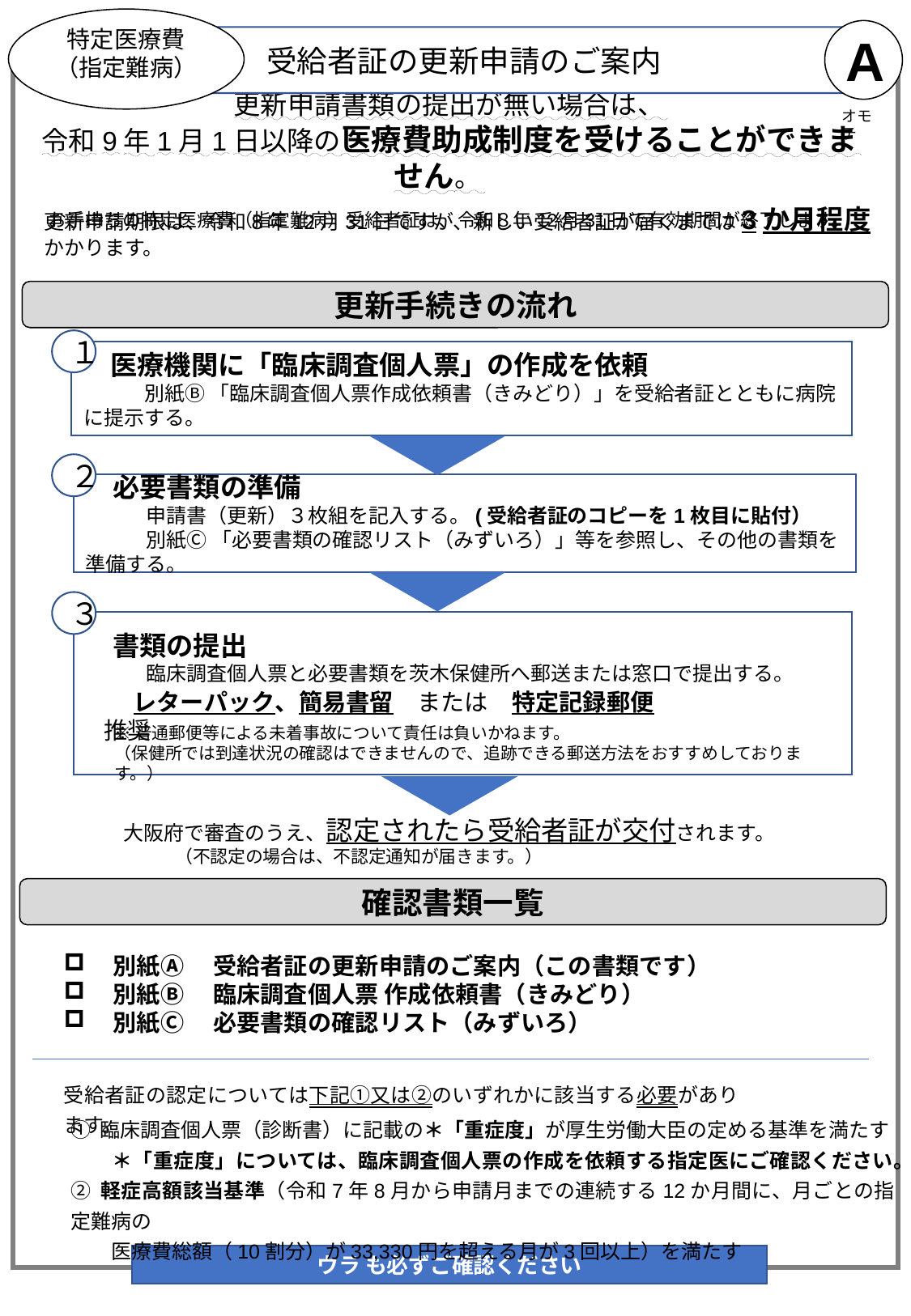

特定医療費
（指定難病）

A
受給者証の更新申請のご案内

更新申請書類の提出が無い場合は、
令和9年1月1日以降の医療費助成制度を受けることができません。
お手持ちの特定医療費（指定難病）受給者証は、令和８年12月31日で有効期間が終了します。
オモテ
更新申請期限は、令和8年12月31日ですが、新しい受給者証が届くまでは3か月程度かかります。
更新手続きの流れ
１
　医療機関に「臨床調査個人票」の作成を依頼
　　　別紙Ⓑ 「臨床調査個人票作成依頼書（きみどり）」を受給者証とともに病院に提示する。

２
　必要書類の準備
　　　申請書（更新）３枚組を記入する。(受給者証のコピーを1枚目に貼付）
　　　別紙Ⓒ 「必要書類の確認リスト（みずいろ）」等を参照し、その他の書類を準備する。

３
　書類の提出
　　　臨床調査個人票と必要書類を茨木保健所へ郵送または窓口で提出する。

　 レターパック、簡易書留　または　特定記録郵便　推奨
※普通郵便等による未着事故について責任は負いかねます。
（保健所では到達状況の確認はできませんので、追跡できる郵送方法をおすすめしております。）

大阪府で審査のうえ、認定されたら受給者証が交付されます。
　　　  （不認定の場合は、不認定通知が届きます。）
確認書類一覧
 別紙Ⓐ 　受給者証の更新申請のご案内（この書類です）
 別紙Ⓑ 　臨床調査個人票 作成依頼書（きみどり）
 別紙Ⓒ 　必要書類の確認リスト（みずいろ）
受給者証の認定については下記①又は②のいずれかに該当する必要があります。
① 臨床調査個人票（診断書）に記載の＊「重症度」が厚生労働大臣の定める基準を満たす
　　＊「重症度」については、臨床調査個人票の作成を依頼する指定医にご確認ください。
② 軽症高額該当基準（令和7年8月から申請月までの連続する12か月間に、月ごとの指定難病の
　　医療費総額（10割分）が33,330円を超える月が3回以上）を満たす

ウラ も必ずご確認ください